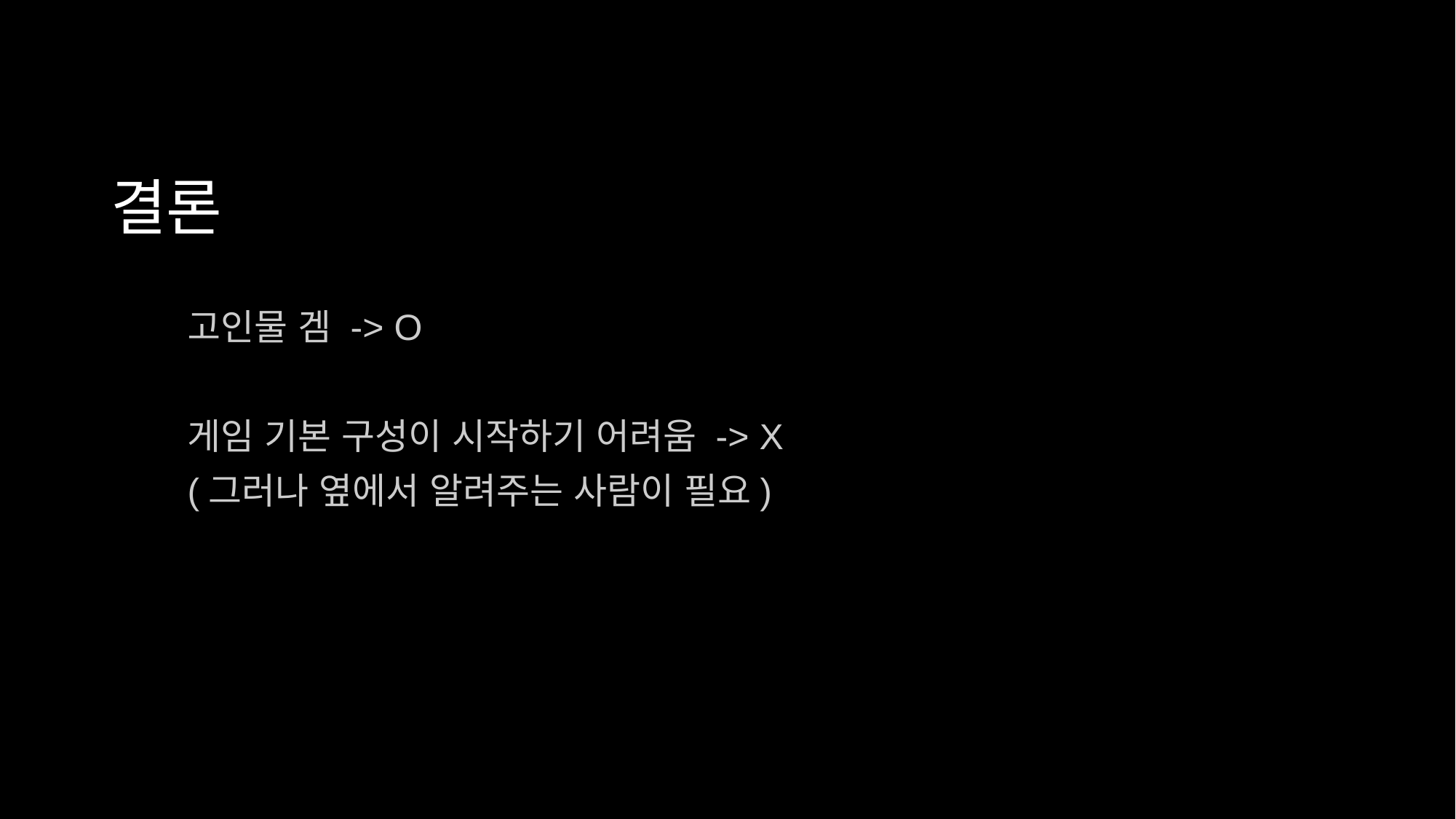

# 결론
고인물 겜 -> O

게임 기본 구성이 시작하기 어려움 -> X
(그러나 옆에서 알려주는 사람이 필요)